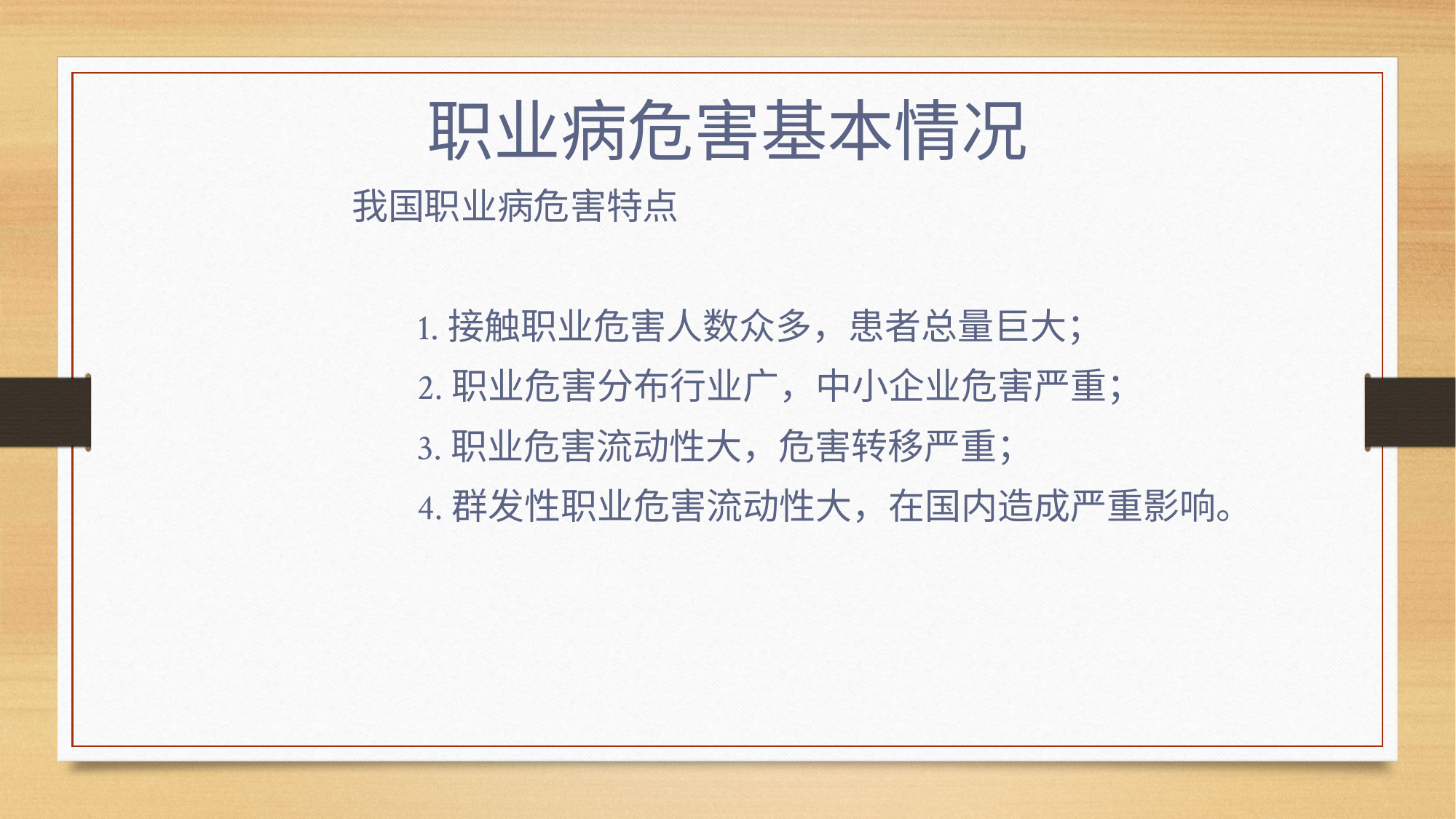

职业病危害基本情况
我国职业病危害特点

        1.接触职业危害人数众多，患者总量巨大；
        2.职业危害分布行业广，中小企业危害严重；
        3.职业危害流动性大，危害转移严重；
        4.群发性职业危害流动性大，在国内造成严重影响。